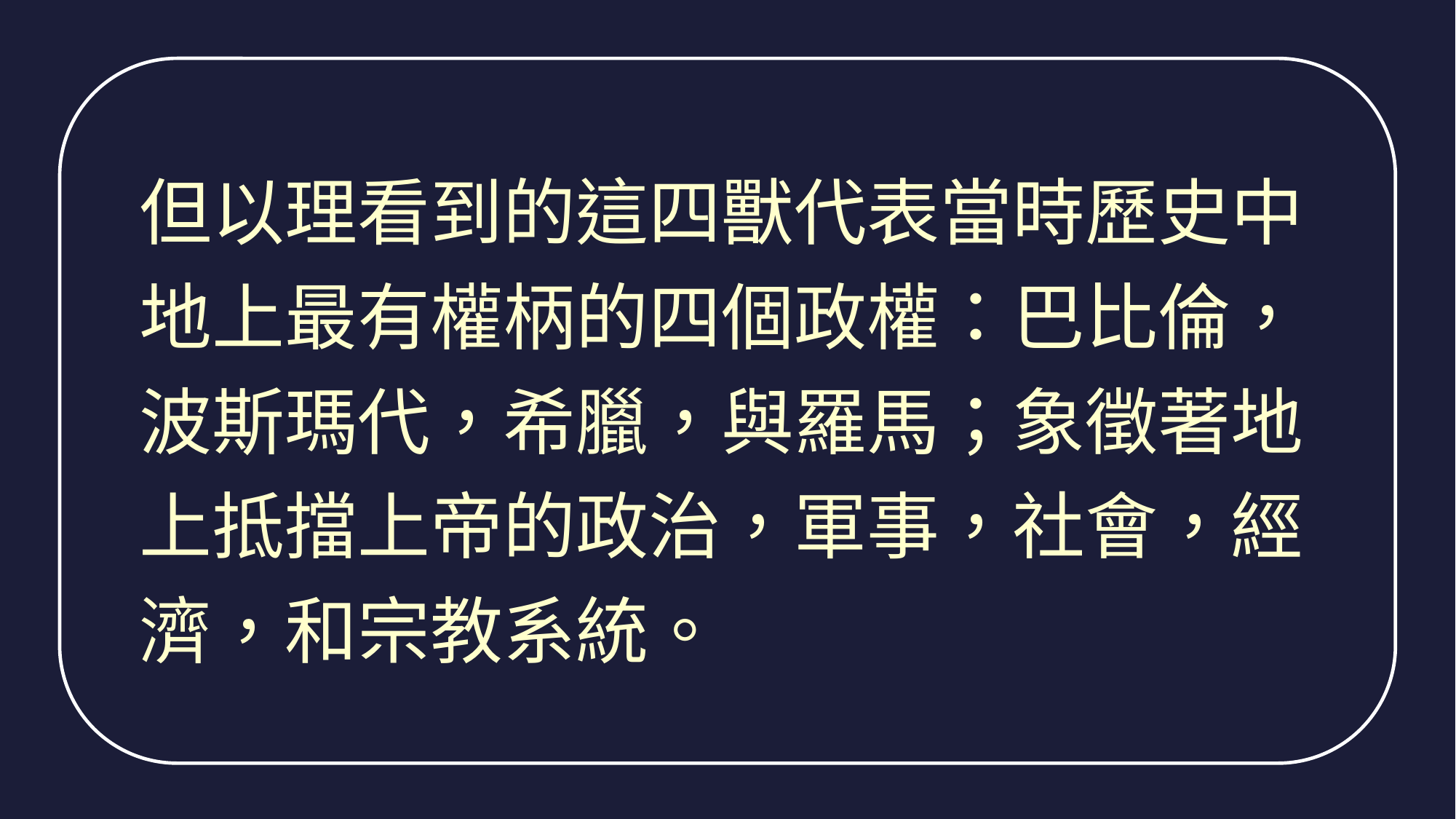

但以理看到的這四獸代表當時歷史中地上最有權柄的四個政權：巴比倫，波斯瑪代，希臘，與羅馬；象徵著地上抵擋上帝的政治，軍事，社會，經濟，和宗教系統。